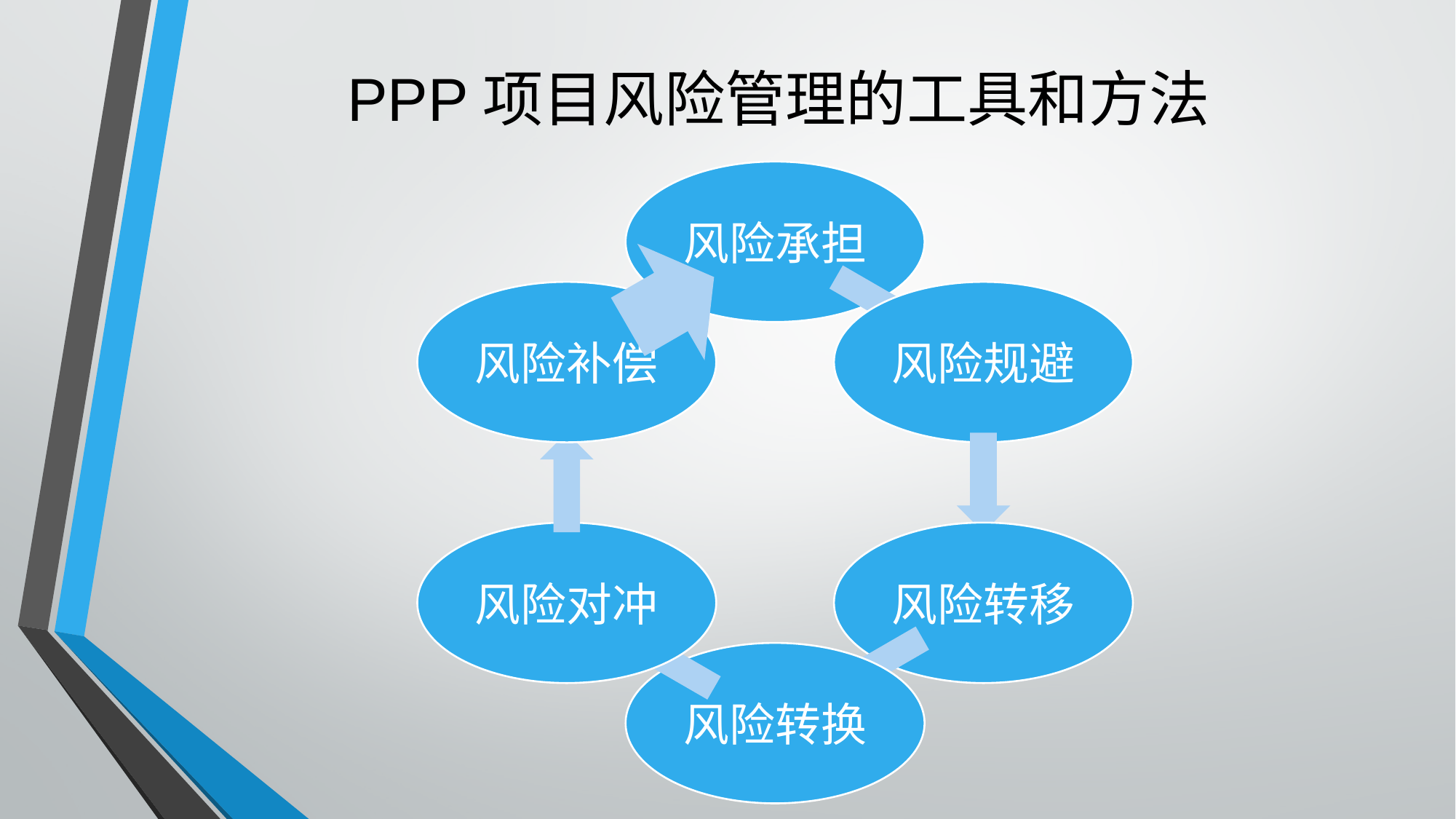

# PPP项目风险管理的工具和方法
风险承担
风险规避
风险转移
风险转换
风险对冲
风险补偿